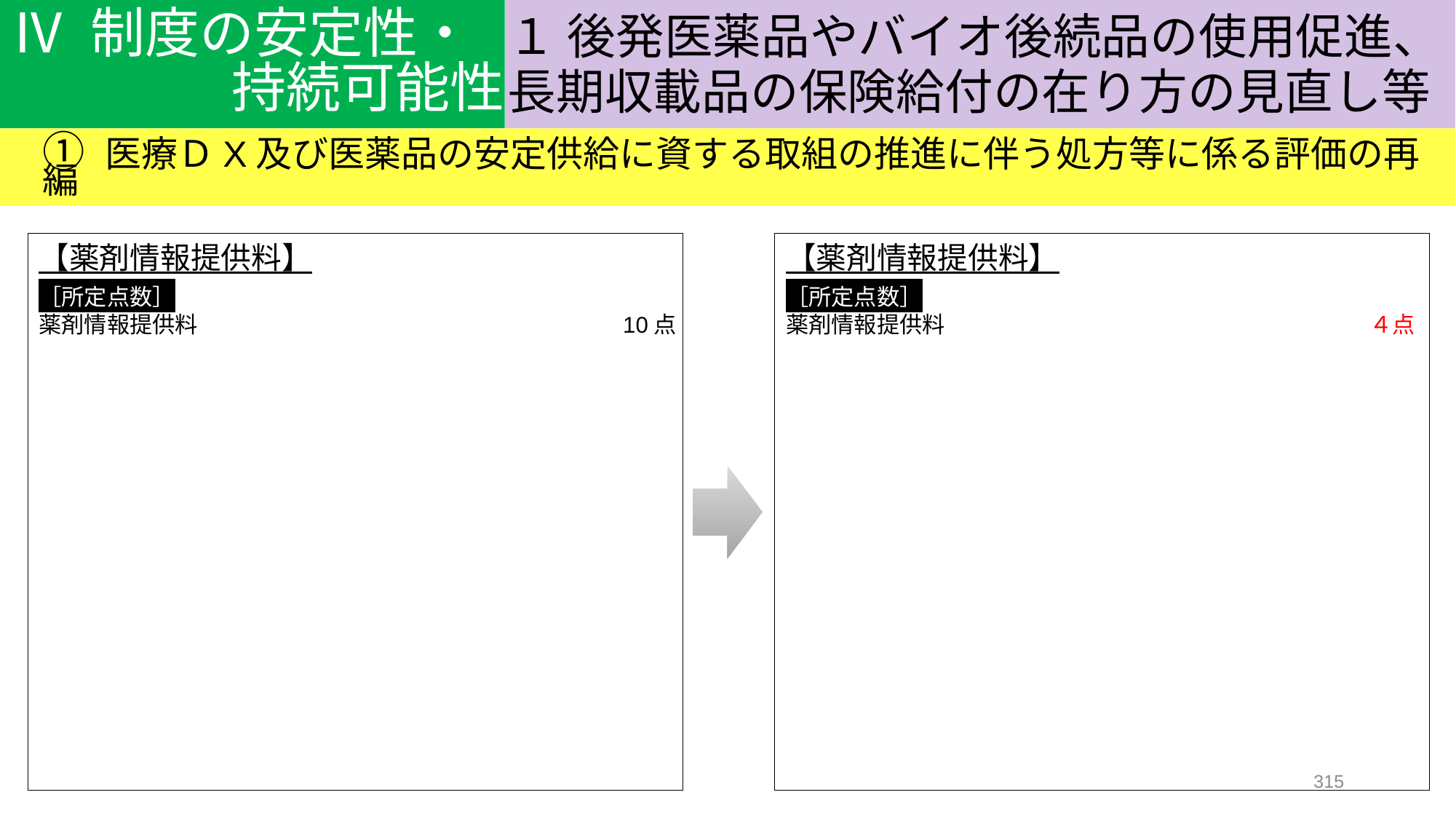

Ⅳ 制度の安定性・
持続可能性
１ 後発医薬品やバイオ後続品の使用促進、長期収載品の保険給付の在り方の見直し等
① 医療ＤX及び医薬品の安定供給に資する取組の推進に伴う処方等に係る評価の再編
【薬剤情報提供料】

［所定点数］
薬剤情報提供料　　　　　　　　　　　　　　　　　　  10点

【薬剤情報提供料】

［所定点数］
薬剤情報提供料　　　　　　　　　　　　　　　　 　　  ４点

315